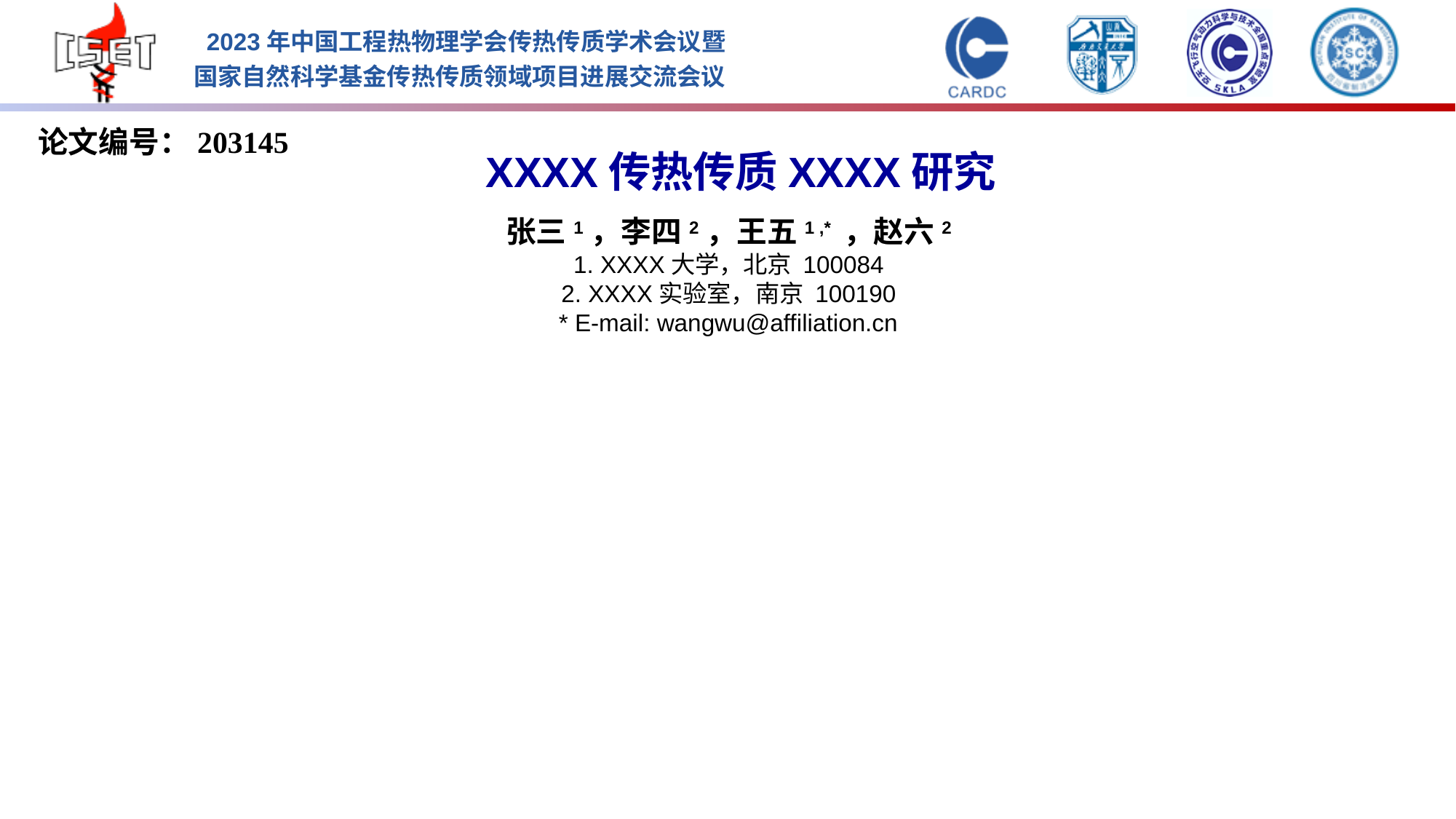

论文编号：203145
XXXX传热传质XXXX研究
张三1，李四2，王五1 ,* ，赵六2
1. XXXX大学，北京 100084
2. XXXX实验室，南京 100190
* E-mail: wangwu@affiliation.cn